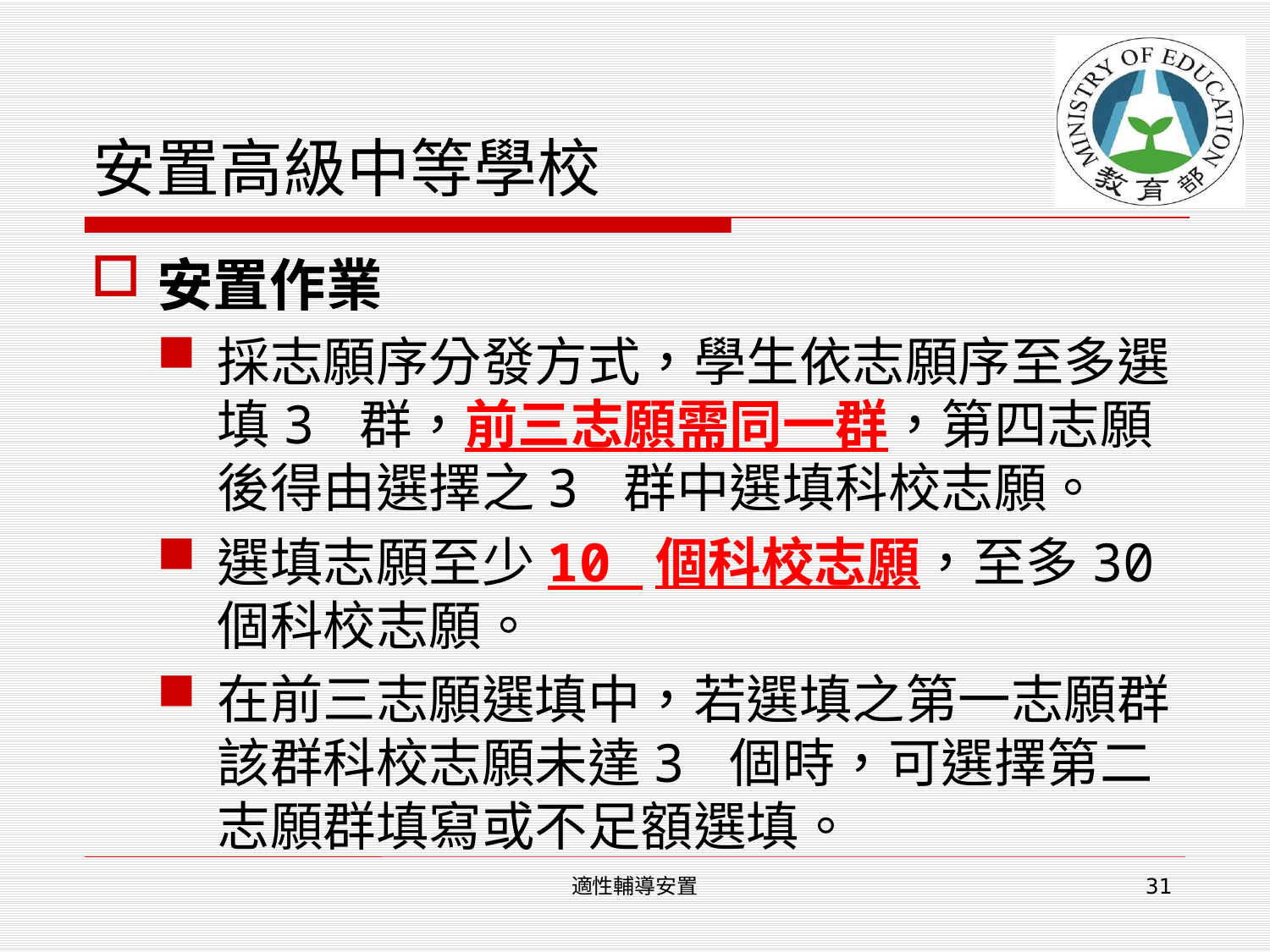

# 安置高級中等學校
安置作業
採志願序分發方式，學生依志願序至多選填3 群，前三志願需同一群，第四志願後得由選擇之3 群中選填科校志願。
選填志願至少10 個科校志願，至多30 個科校志願。
在前三志願選填中，若選填之第一志願群該群科校志願未達3 個時，可選擇第二志願群填寫或不足額選填。
適性輔導安置
31